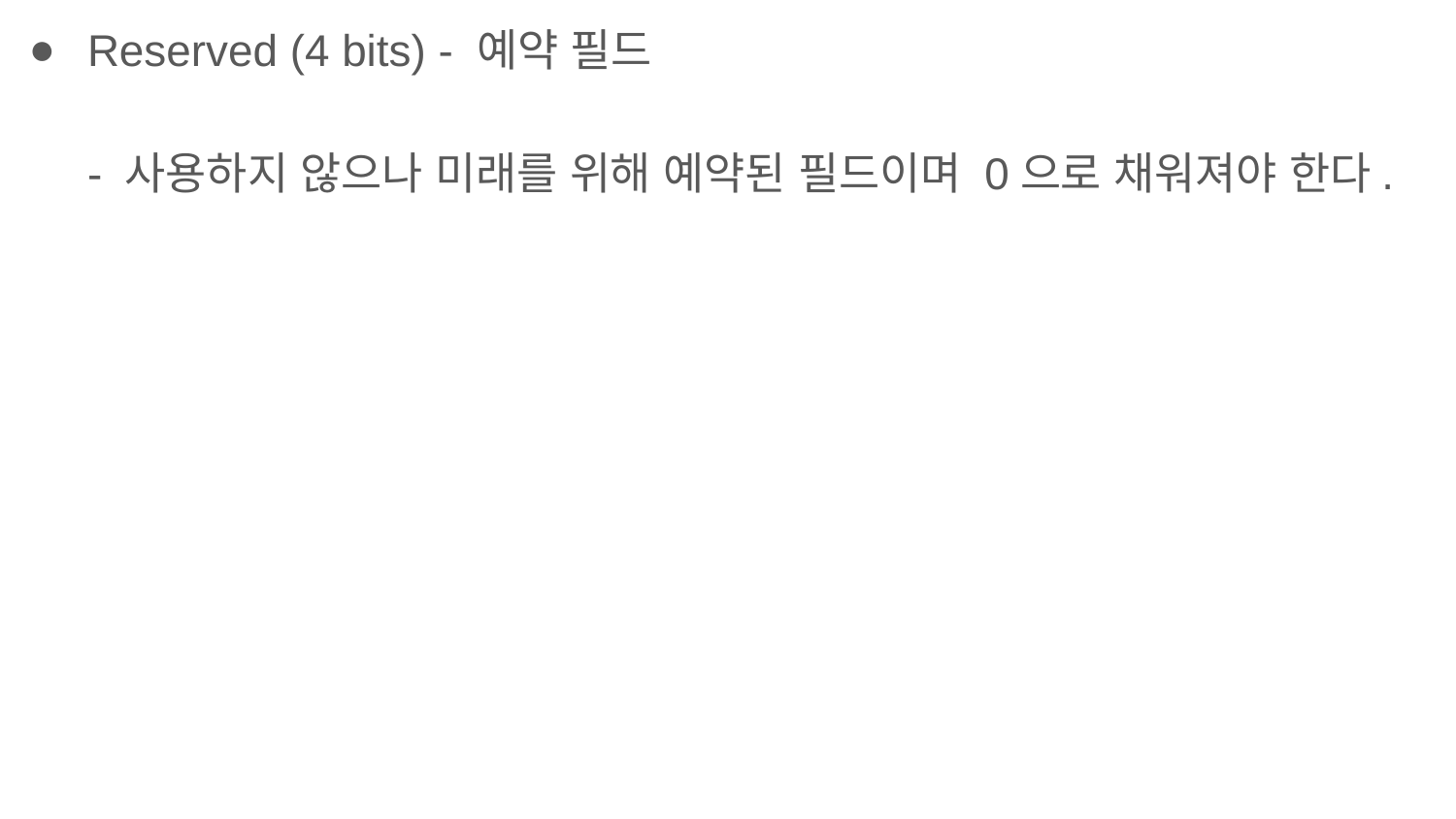

Reserved (4 bits) - 예약 필드
- 사용하지 않으나 미래를 위해 예약된 필드이며 0으로 채워져야 한다.